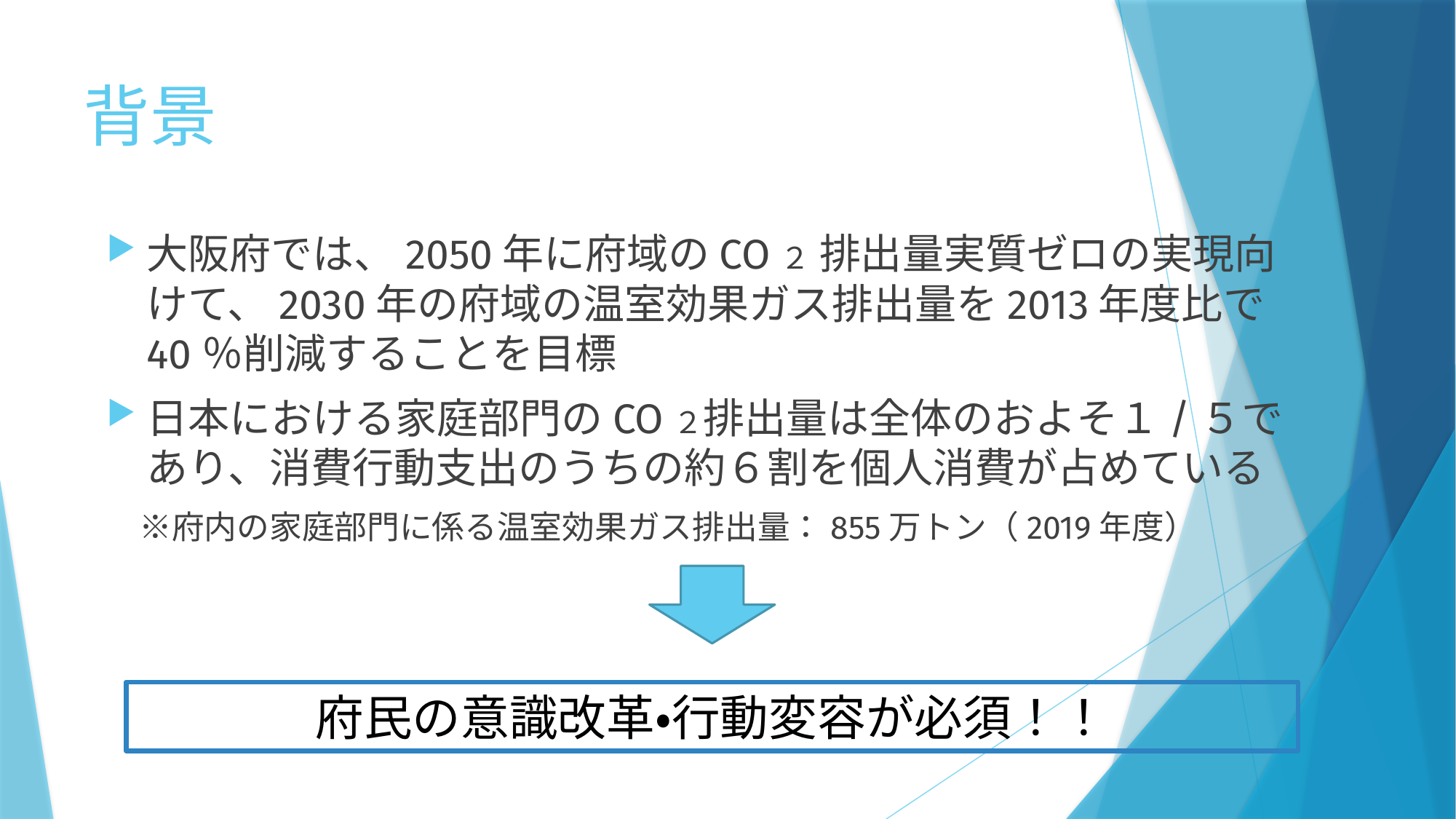

# 背景
大阪府では、2050年に府域のCO２ 排出量実質ゼロの実現向けて、2030年の府域の温室効果ガス排出量を2013年度比で40％削減することを目標
日本における家庭部門のCO２排出量は全体のおよそ１/５であり、消費行動支出のうちの約６割を個人消費が占めている
　※府内の家庭部門に係る温室効果ガス排出量：855万トン（2019年度）

府民の意識改革・行動変容が必須！！